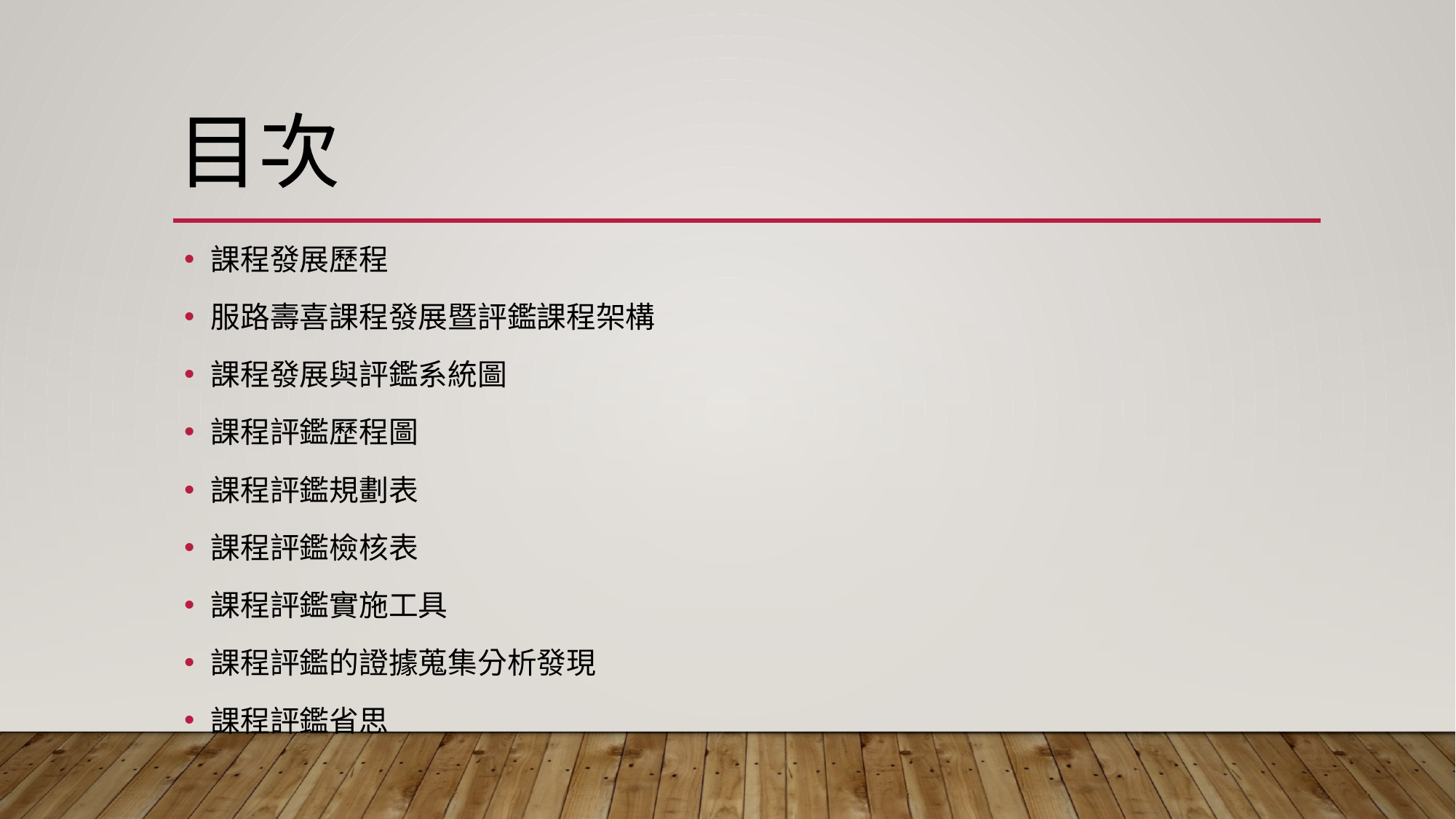

目次
課程發展歷程
服路壽喜課程發展暨評鑑課程架構
課程發展與評鑑系統圖
課程評鑑歷程圖
課程評鑑規劃表
課程評鑑檢核表
課程評鑑實施工具
課程評鑑的證據蒐集分析發現
課程評鑑省思